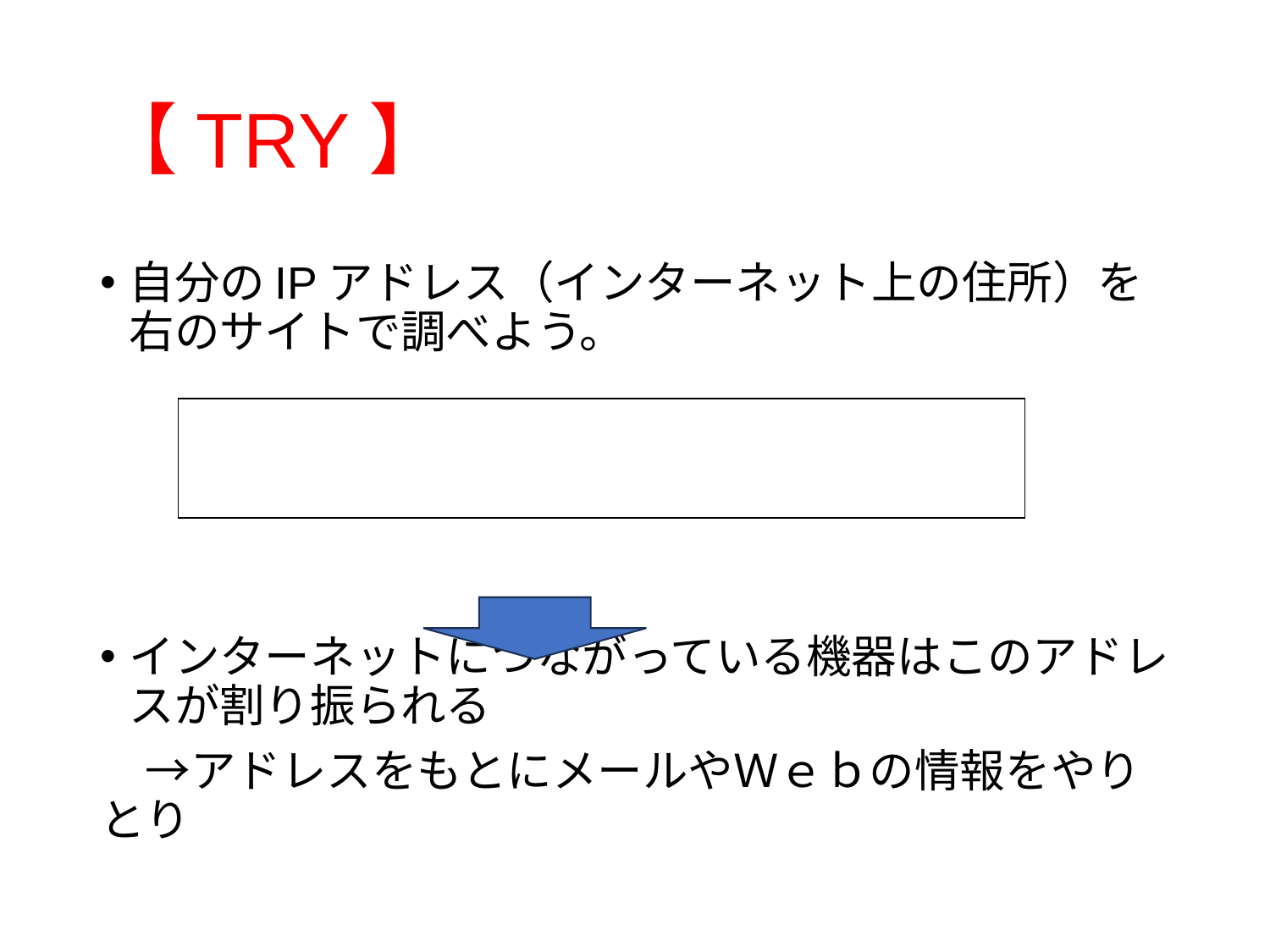

# 【TRY】
自分のIPアドレス（インターネット上の住所）を右のサイトで調べよう。

インターネットにつながっている機器はこのアドレスが割り振られる
　→アドレスをもとにメールやＷｅｂの情報をやりとり
|  |
| --- |